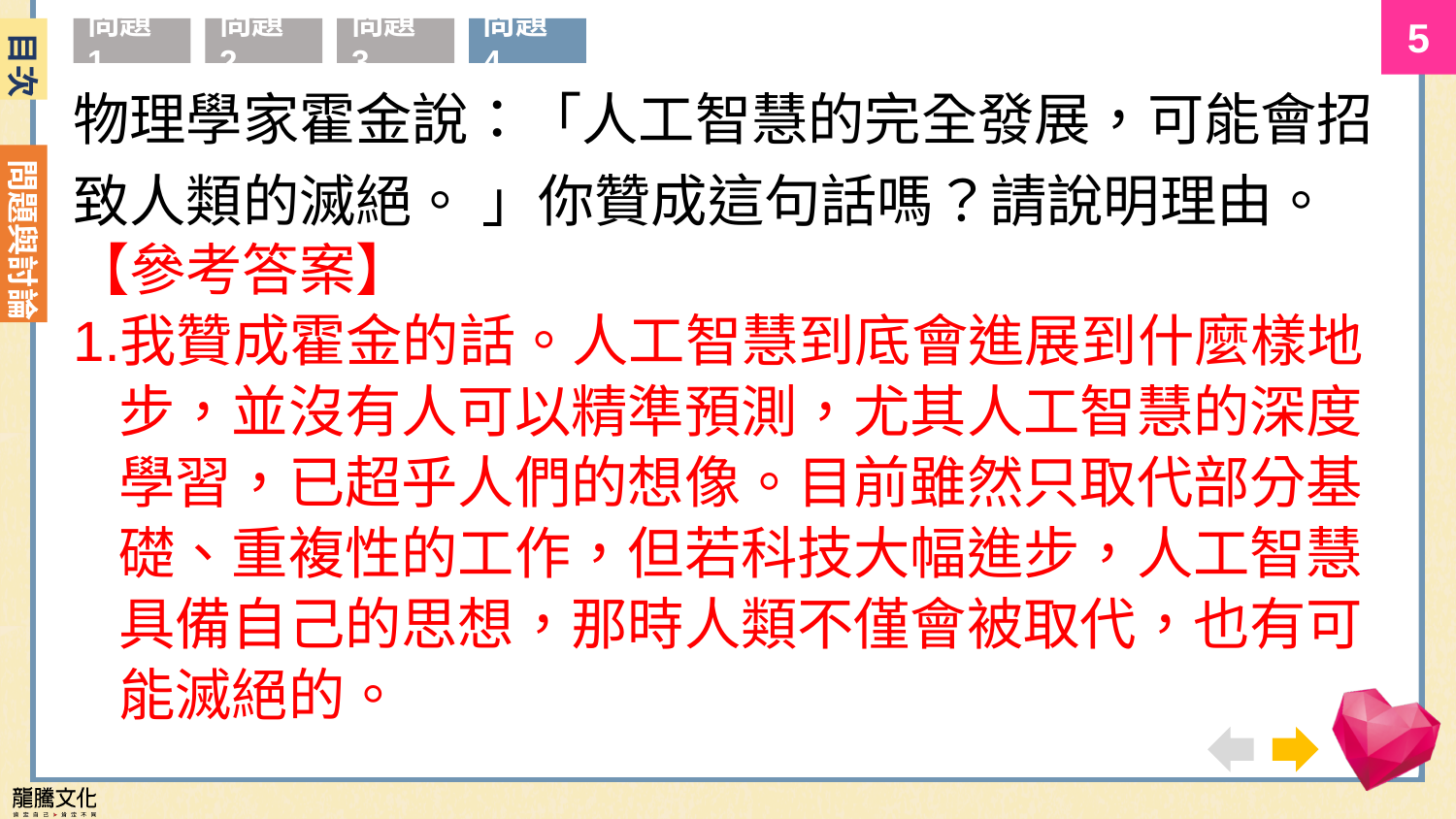

目次
問題1
問題2
問題3
問題4
物理學家霍金說：「人工智慧的完全發展，可能會招致人類的滅絕。 」你贊成這句話嗎？請說明理由。
【參考答案】
我贊成霍金的話。人工智慧到底會進展到什麼樣地步，並沒有人可以精準預測，尤其人工智慧的深度學習，已超乎人們的想像。目前雖然只取代部分基礎、重複性的工作，但若科技大幅進步，人工智慧具備自己的思想，那時人類不僅會被取代，也有可能滅絕的。